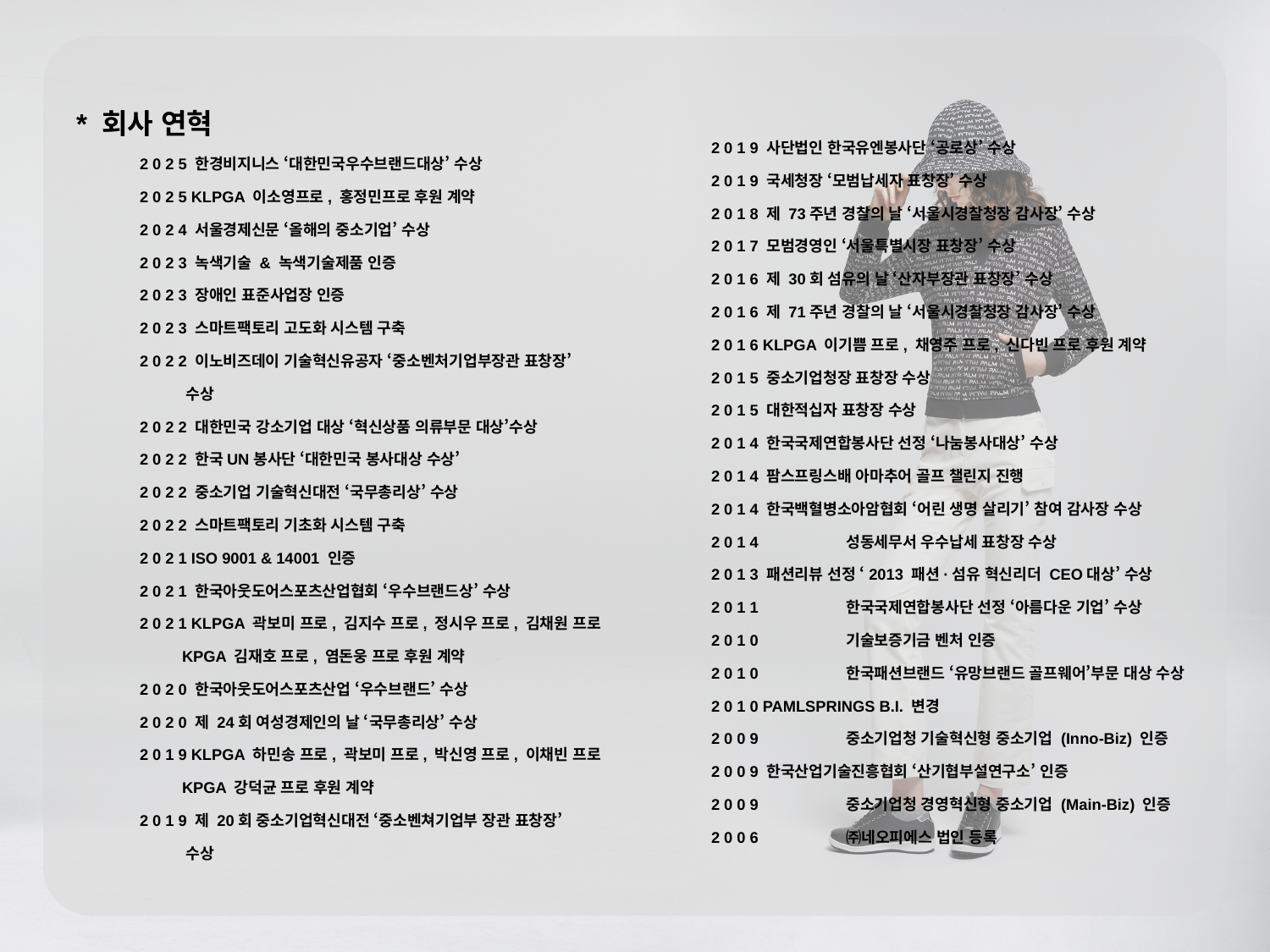

* 회사 연혁
2 0 2 5 한경비지니스 ‘대한민국우수브랜드대상’ 수상
2 0 2 5 KLPGA 이소영프로, 홍정민프로 후원 계약
2 0 2 4 서울경제신문 ‘올해의 중소기업’ 수상
2 0 2 3 녹색기술 & 녹색기술제품 인증
2 0 2 3 장애인 표준사업장 인증
2 0 2 3 스마트팩토리 고도화 시스템 구축
2 0 2 2 이노비즈데이 기술혁신유공자 ‘중소벤처기업부장관 표창장’
          수상
2 0 2 2 대한민국 강소기업 대상 ‘혁신상품 의류부문 대상’수상
2 0 2 2 한국UN봉사단 ‘대한민국 봉사대상 수상’
2 0 2 2 중소기업 기술혁신대전 ‘국무총리상’ 수상
2 0 2 2 스마트팩토리 기초화 시스템 구축
2 0 2 1 ISO 9001 & 14001 인증
2 0 2 1 한국아웃도어스포츠산업협회 ‘우수브랜드상’ 수상
2 0 2 1 KLPGA 곽보미 프로, 김지수 프로, 정시우 프로, 김채원 프로
          KPGA 김재호 프로, 염돈웅 프로 후원 계약
2 0 2 0 한국아웃도어스포츠산업 ‘우수브랜드’ 수상
2 0 2 0 제 24회 여성경제인의 날 ‘국무총리상’ 수상
2 0 1 9 KLPGA 하민송 프로, 곽보미 프로, 박신영 프로, 이채빈 프로
          KPGA 강덕균 프로 후원 계약
2 0 1 9 제 20회 중소기업혁신대전 ‘중소벤쳐기업부 장관 표창장’
          수상

2 0 1 9 사단법인 한국유엔봉사단 ‘공로상’ 수상
2 0 1 9 국세청장 ‘모범납세자 표창장’ 수상
2 0 1 8 제 73주년 경찰의 날 ‘서울시경찰청장 감사장’ 수상
2 0 1 7 모범경영인 ‘서울특별시장 표창장’ 수상
2 0 1 6 제 30회 섬유의 날 ‘산자부장관 표창장’ 수상
2 0 1 6 제 71주년 경찰의 날 ‘서울시경찰청장 감사장’ 수상
2 0 1 6 KLPGA 이기쁨 프로, 채영주 프로, 신다빈 프로 후원 계약
2 0 1 5 중소기업청장 표창장 수상
2 0 1 5 대한적십자 표창장 수상
2 0 1 4 한국국제연합봉사단 선정 ‘나눔봉사대상’ 수상
2 0 1 4 팜스프링스배 아마추어 골프 챌린지 진행
2 0 1 4 한국백혈병소아암협회 ‘어린 생명 살리기’ 참여 감사장 수상
2 0 1 4	 성동세무서 우수납세 표창장 수상
2 0 1 3 패션리뷰 선정 ‘2013 패션·섬유 혁신리더 CEO대상’ 수상
2 0 1 1	 한국국제연합봉사단 선정 ‘아름다운 기업’ 수상
2 0 1 0	 기술보증기금 벤처 인증
2 0 1 0	 한국패션브랜드 ‘유망브랜드 골프웨어’부문 대상 수상
2 0 1 0 PAMLSPRINGS B.I. 변경
2 0 0 9	 중소기업청 기술혁신형 중소기업 (Inno-Biz) 인증
2 0 0 9 한국산업기술진흥협회 ‘산기협부설연구소’ 인증
2 0 0 9	 중소기업청 경영혁신형 중소기업 (Main-Biz) 인증
2 0 0 6	 ㈜네오피에스 법인 등록